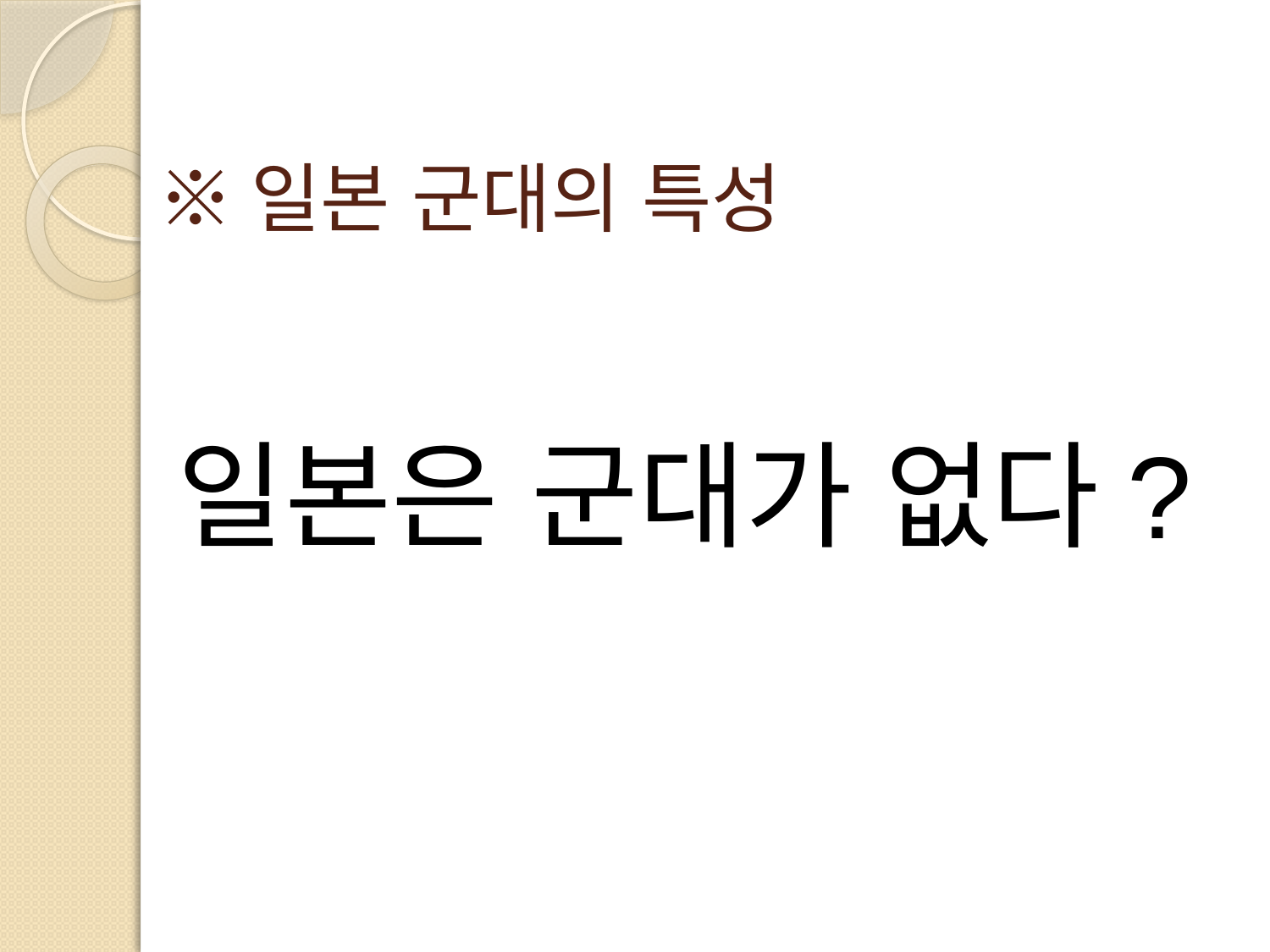

# ※일본 군대의 특성
일본은 군대가 없다?